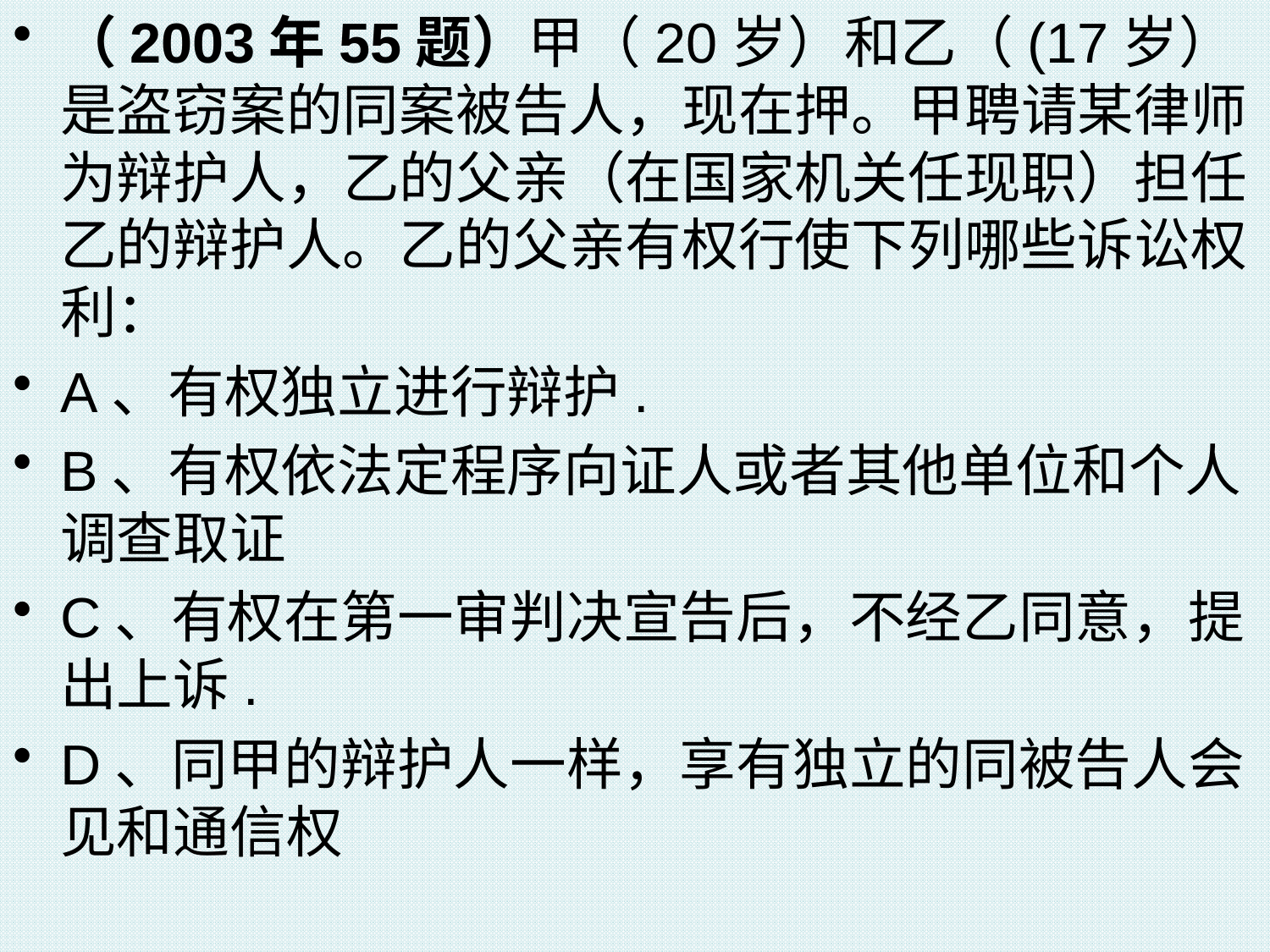

（2003年55题）甲（20岁）和乙（(17岁）是盗窃案的同案被告人，现在押。甲聘请某律师为辩护人，乙的父亲（在国家机关任现职）担任乙的辩护人。乙的父亲有权行使下列哪些诉讼权利：
A、有权独立进行辩护.
B、有权依法定程序向证人或者其他单位和个人调查取证
C、有权在第一审判决宣告后，不经乙同意，提出上诉.
D、同甲的辩护人一样，享有独立的同被告人会见和通信权